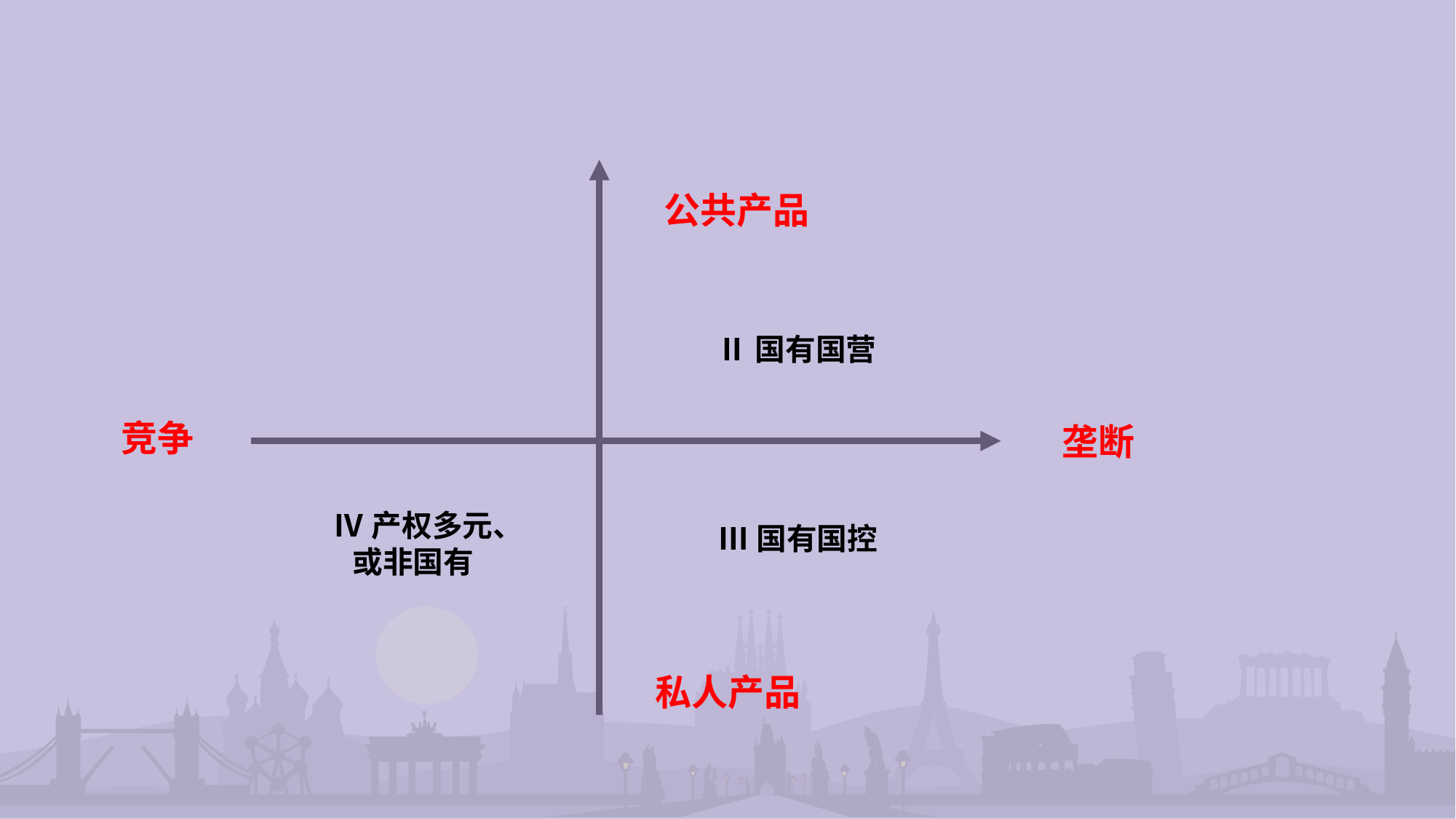

公共产品
Ⅱ国有国营
竞争
垄断
Ⅲ国有国控
Ⅳ产权多元、或非国有
私人产品